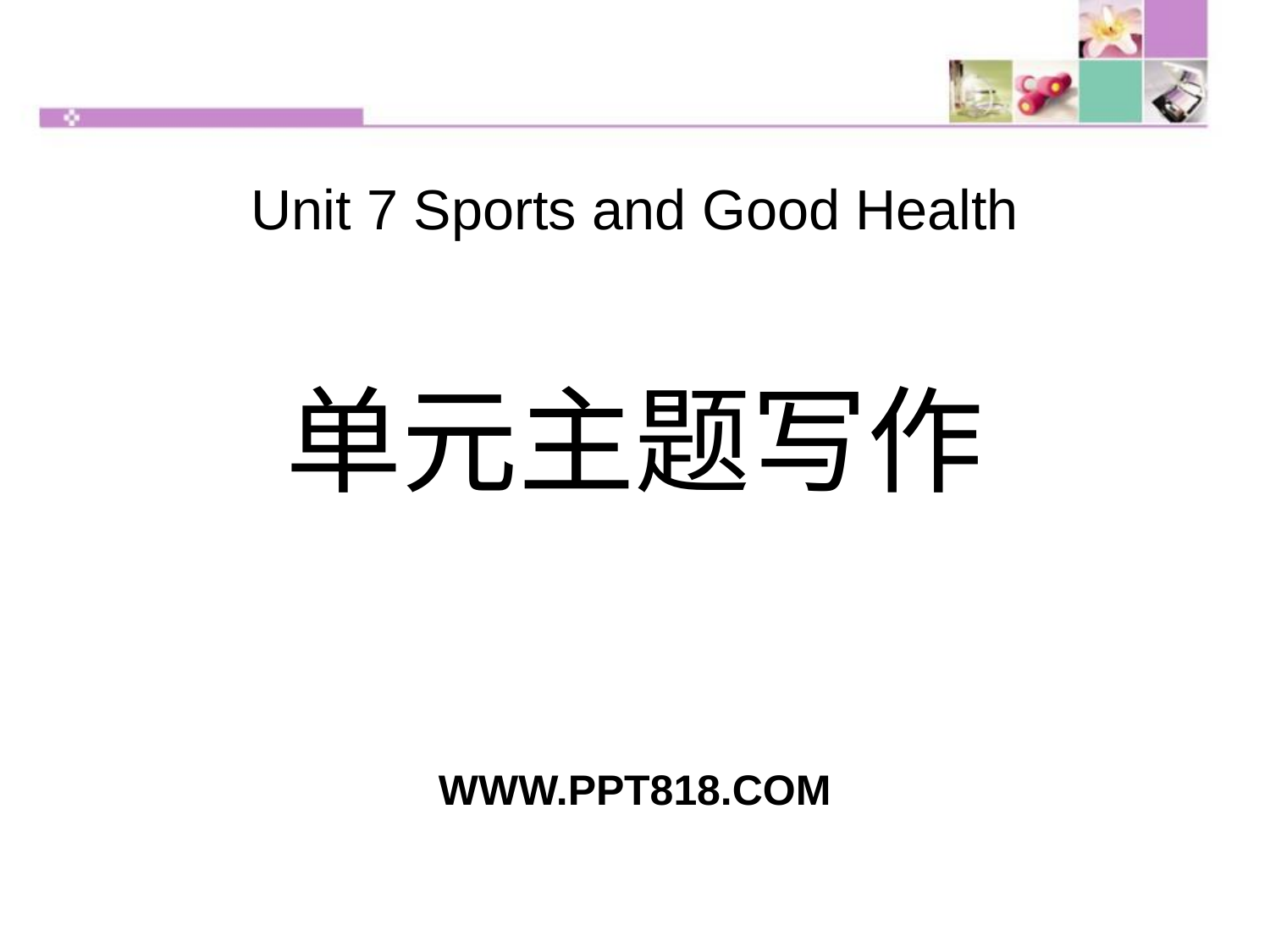

Unit 7 Sports and Good Health
单元主题写作
WWW.PPT818.COM